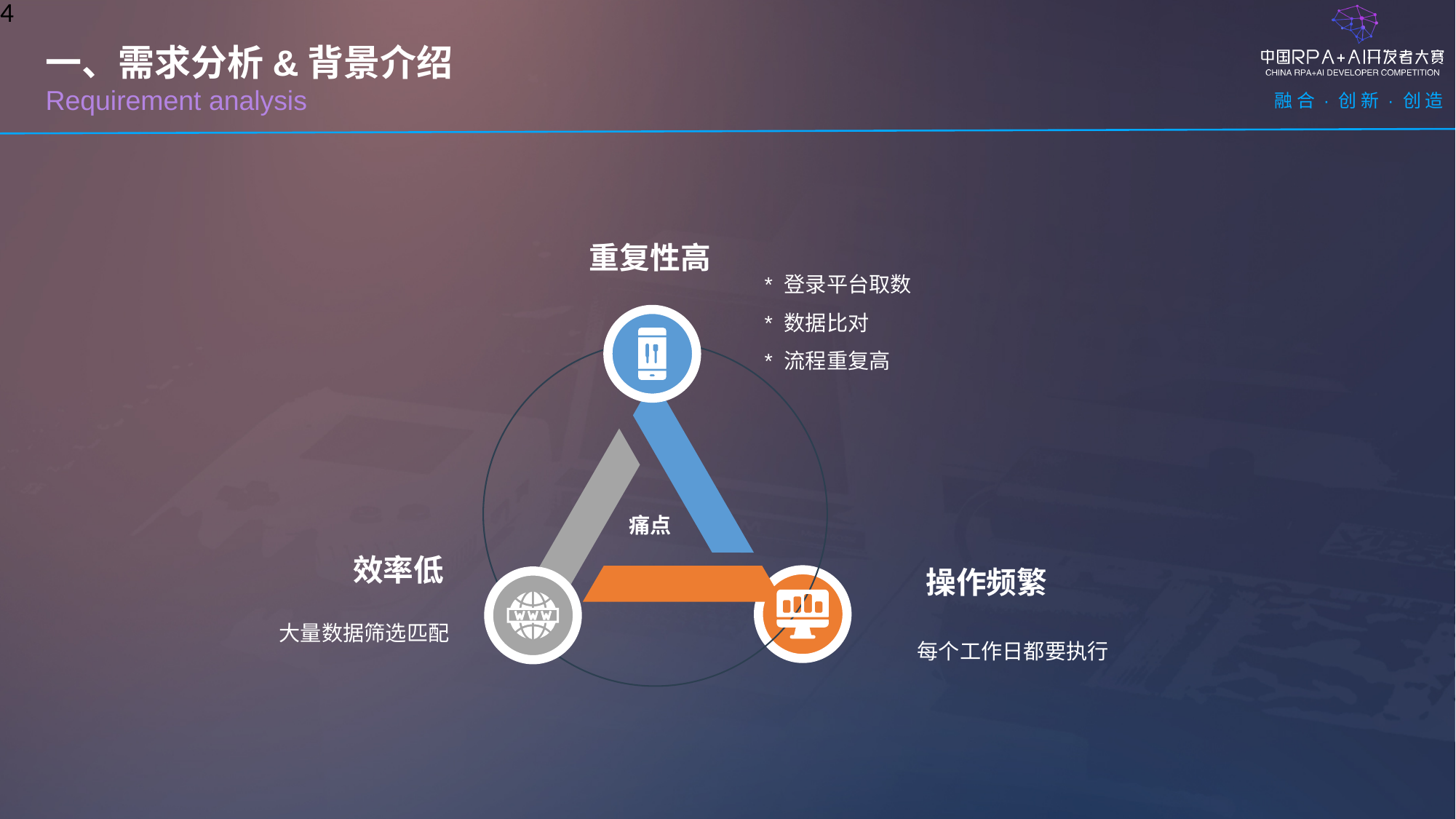

4
一、需求分析&背景介绍
Requirement analysis
重复性高
* 登录平台取数
* 数据比对
* 流程重复高

痛点

效率低
操作频繁
大量数据筛选匹配

每个工作日都要执行